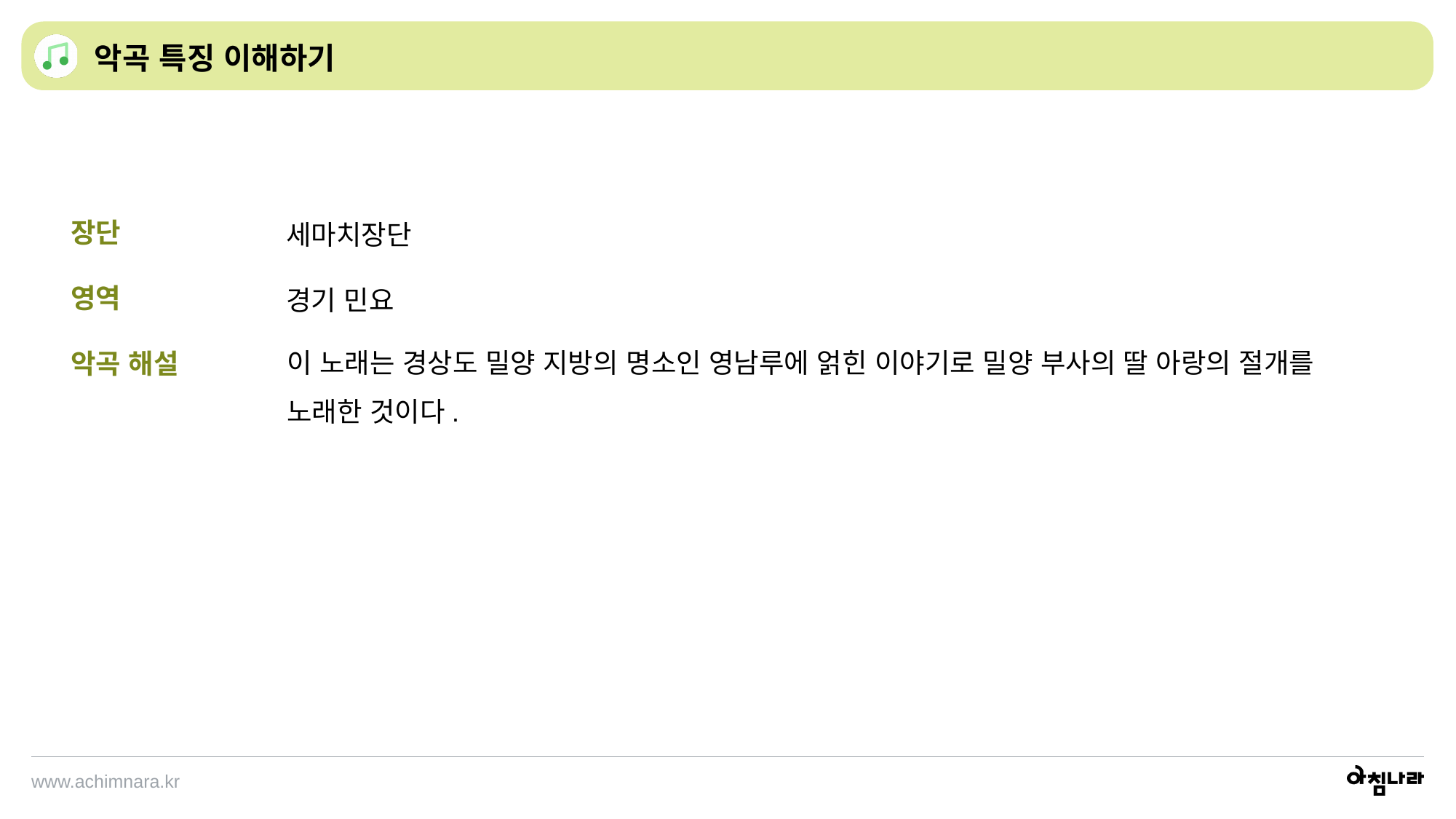

악곡 특징 이해하기
장단
영역
악곡 해설
세마치장단
경기 민요
이 노래는 경상도 밀양 지방의 명소인 영남루에 얽힌 이야기로 밀양 부사의 딸 아랑의 절개를 노래한 것이다.